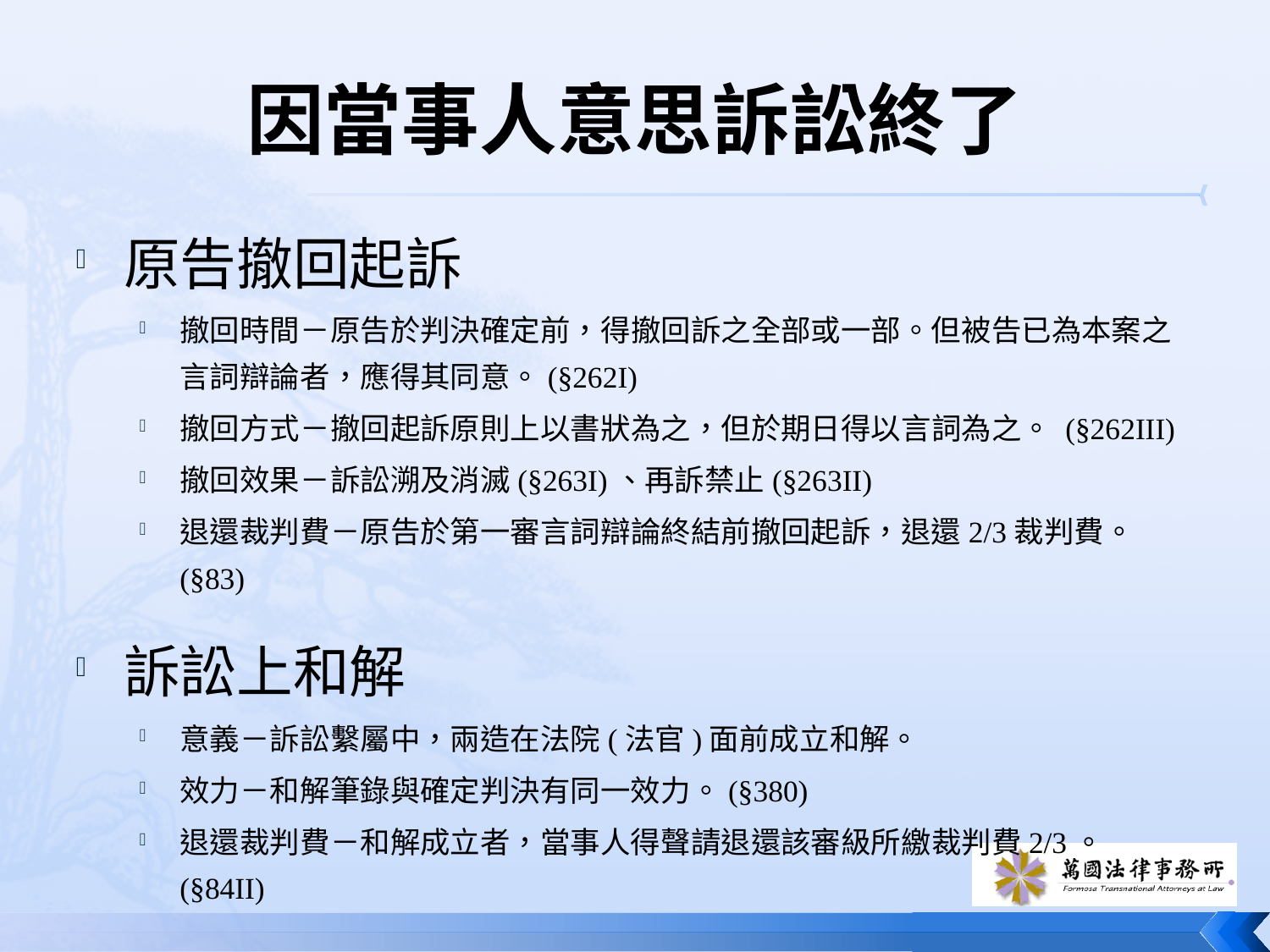

# 因當事人意思訴訟終了
原告撤回起訴
撤回時間－原告於判決確定前，得撤回訴之全部或一部。但被告已為本案之言詞辯論者，應得其同意。(§262I)
撤回方式－撤回起訴原則上以書狀為之，但於期日得以言詞為之。 (§262III)
撤回效果－訴訟溯及消滅(§263I)、再訴禁止(§263II)
退還裁判費－原告於第一審言詞辯論終結前撤回起訴，退還2/3裁判費。(§83)

訴訟上和解
意義－訴訟繫屬中，兩造在法院(法官)面前成立和解。
效力－和解筆錄與確定判決有同一效力。(§380)
退還裁判費－和解成立者，當事人得聲請退還該審級所繳裁判費2/3。(§84II)